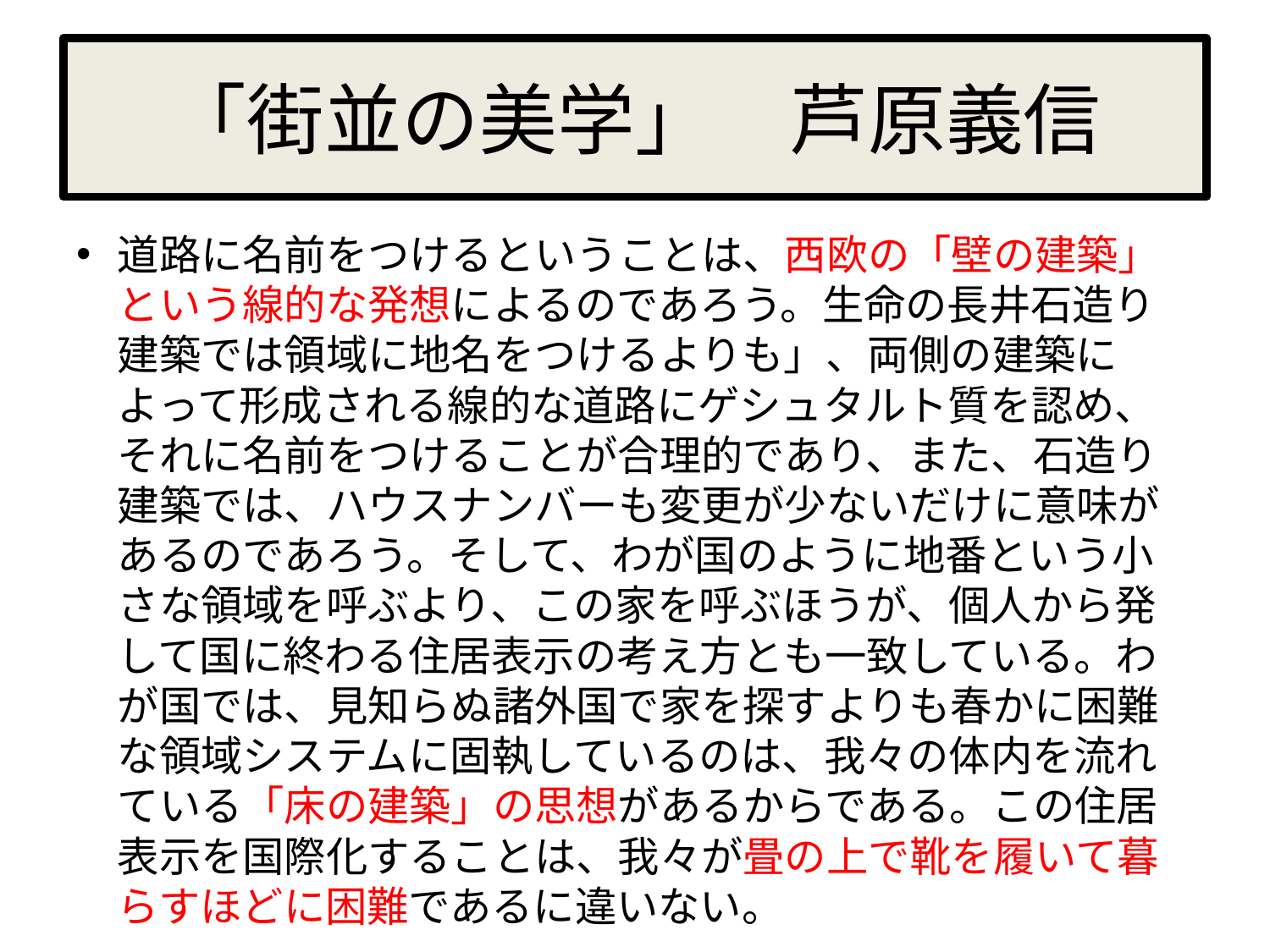

# 「街並の美学」　芦原義信
道路に名前をつけるということは、西欧の「壁の建築」という線的な発想によるのであろう。生命の長井石造り建築では領域に地名をつけるよりも」、両側の建築によって形成される線的な道路にゲシュタルト質を認め、それに名前をつけることが合理的であり、また、石造り建築では、ハウスナンバーも変更が少ないだけに意味があるのであろう。そして、わが国のように地番という小さな領域を呼ぶより、この家を呼ぶほうが、個人から発して国に終わる住居表示の考え方とも一致している。わが国では、見知らぬ諸外国で家を探すよりも春かに困難な領域システムに固執しているのは、我々の体内を流れている「床の建築」の思想があるからである。この住居表示を国際化することは、我々が畳の上で靴を履いて暮らすほどに困難であるに違いない。